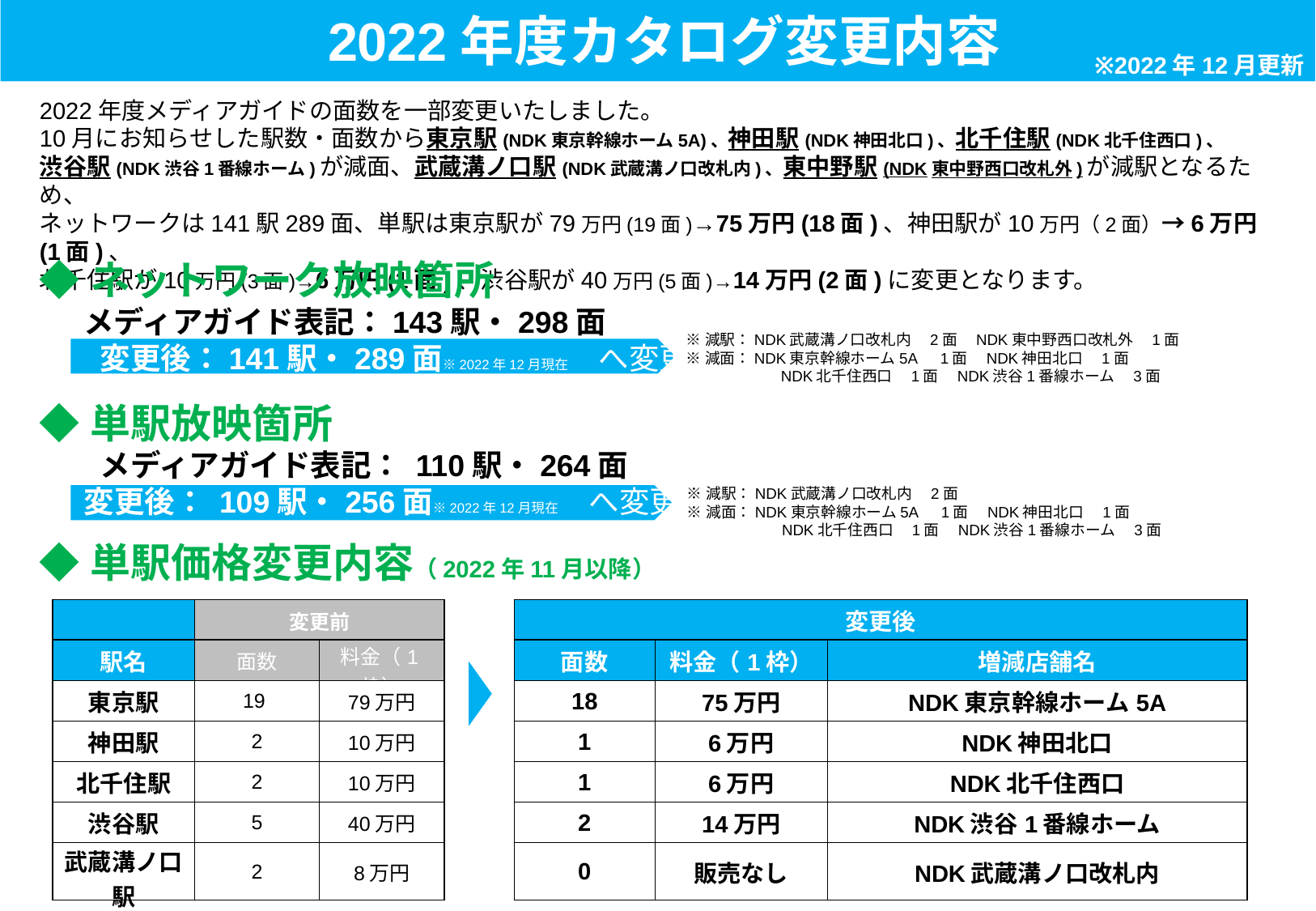

2022年度カタログ変更内容
※2022年12月更新
2022年度メディアガイドの面数を一部変更いたしました。
10月にお知らせした駅数・面数から東京駅(NDK東京幹線ホーム5A)、神田駅(NDK神田北口)、北千住駅(NDK北千住西口)、
渋谷駅(NDK渋谷1番線ホーム)が減面、武蔵溝ノ口駅(NDK武蔵溝ノ口改札内)、東中野駅(NDK東中野西口改札外)が減駅となるため、
ネットワークは141駅289面、単駅は東京駅が79万円(19面)→75万円(18面)、神田駅が10万円（2面）→6万円(1面)、
北千住駅が10万円(3面)→6万円(1面)、渋谷駅が40万円(5面)→14万円(2面)に変更となります。
◆ネットワーク放映箇所
　  メディアガイド表記：143駅・298面
　　変更後：141駅・289面※2022年12月現在　へ変更

◆単駅放映箇所
　　メディアガイド表記： 110駅・264面
　  変更後： 109駅・256面※2022年12月現在　へ変更

◆単駅価格変更内容（2022年11月以降）
※減駅：NDK武蔵溝ノ口改札内　2面　NDK東中野西口改札外　1面
※減面：NDK東京幹線ホーム5A　1面　NDK神田北口　1面
　　　　　　NDK北千住西口　1面　NDK渋谷1番線ホーム　3面

※減駅：NDK武蔵溝ノ口改札内　2面
※減面：NDK東京幹線ホーム5A　1面　NDK神田北口　1面
　　　　　　NDK北千住西口　1面　NDK渋谷1番線ホーム　3面

|  | 変更前 |  |  | 変更後 |  |  |
| --- | --- | --- | --- | --- | --- | --- |
| 駅名 | 面数 | 料金（1枠） |  | 面数 | 料金（1枠） | 増減店舗名 |
| 東京駅 | 19 | 79万円 |  | 18 | 75万円 | NDK東京幹線ホーム5A |
| 神田駅 | 2 | 10万円 |  | 1 | 6万円 | NDK神田北口 |
| 北千住駅 | 2 | 10万円 |  | 1 | 6万円 | NDK北千住西口 |
| 渋谷駅 | 5 | 40万円 |  | 2 | 14万円 | NDK渋谷1番線ホーム |
| 武蔵溝ノ口駅 | 2 | 8万円 |  | 0 | 販売なし | NDK武蔵溝ノ口改札内 |